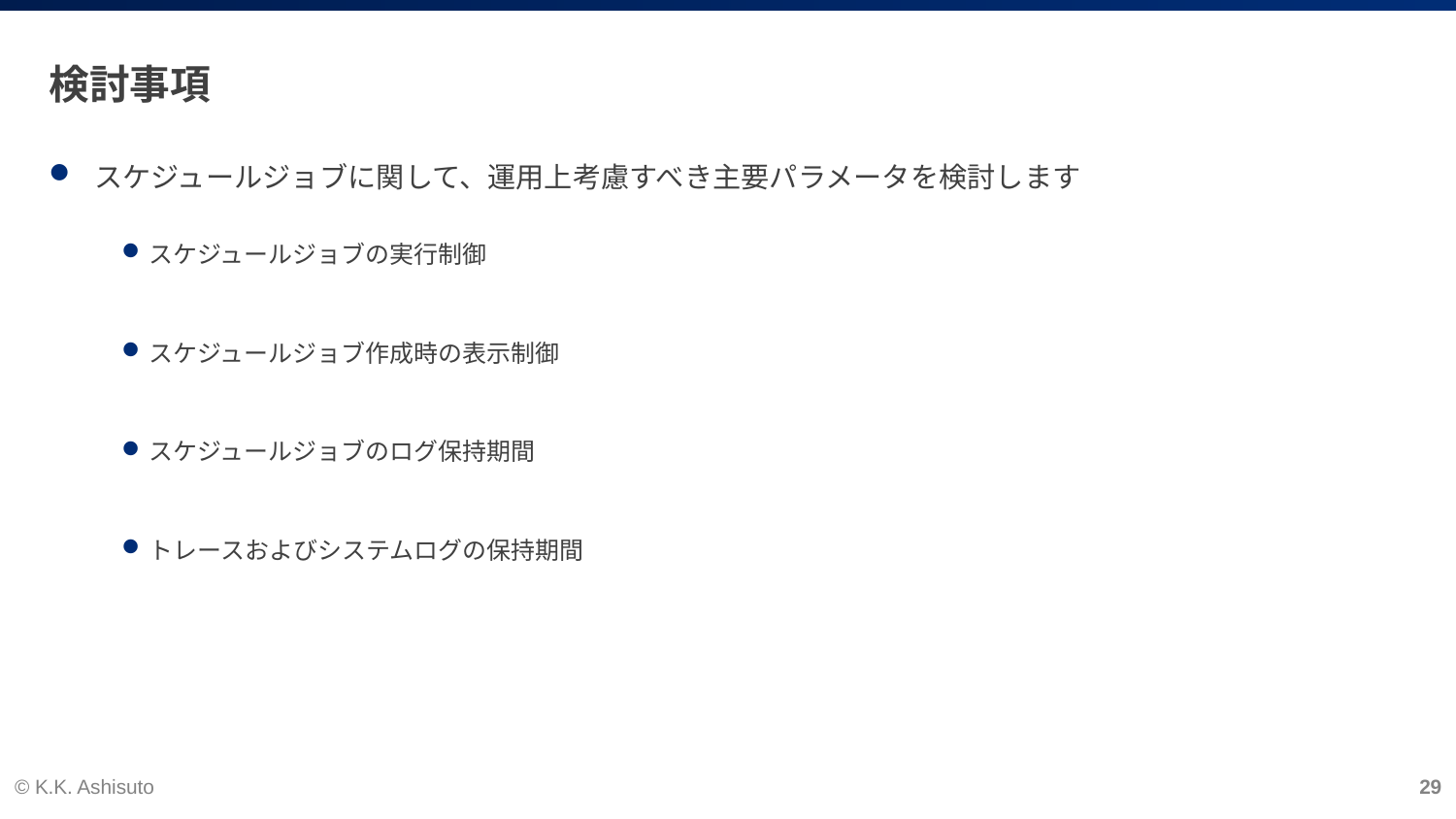

# 検討事項
スケジュールジョブに関して、運用上考慮すべき主要パラメータを検討します
スケジュールジョブの実行制御

スケジュールジョブ作成時の表示制御

スケジュールジョブのログ保持期間

トレースおよびシステムログの保持期間

© K.K. Ashisuto
29